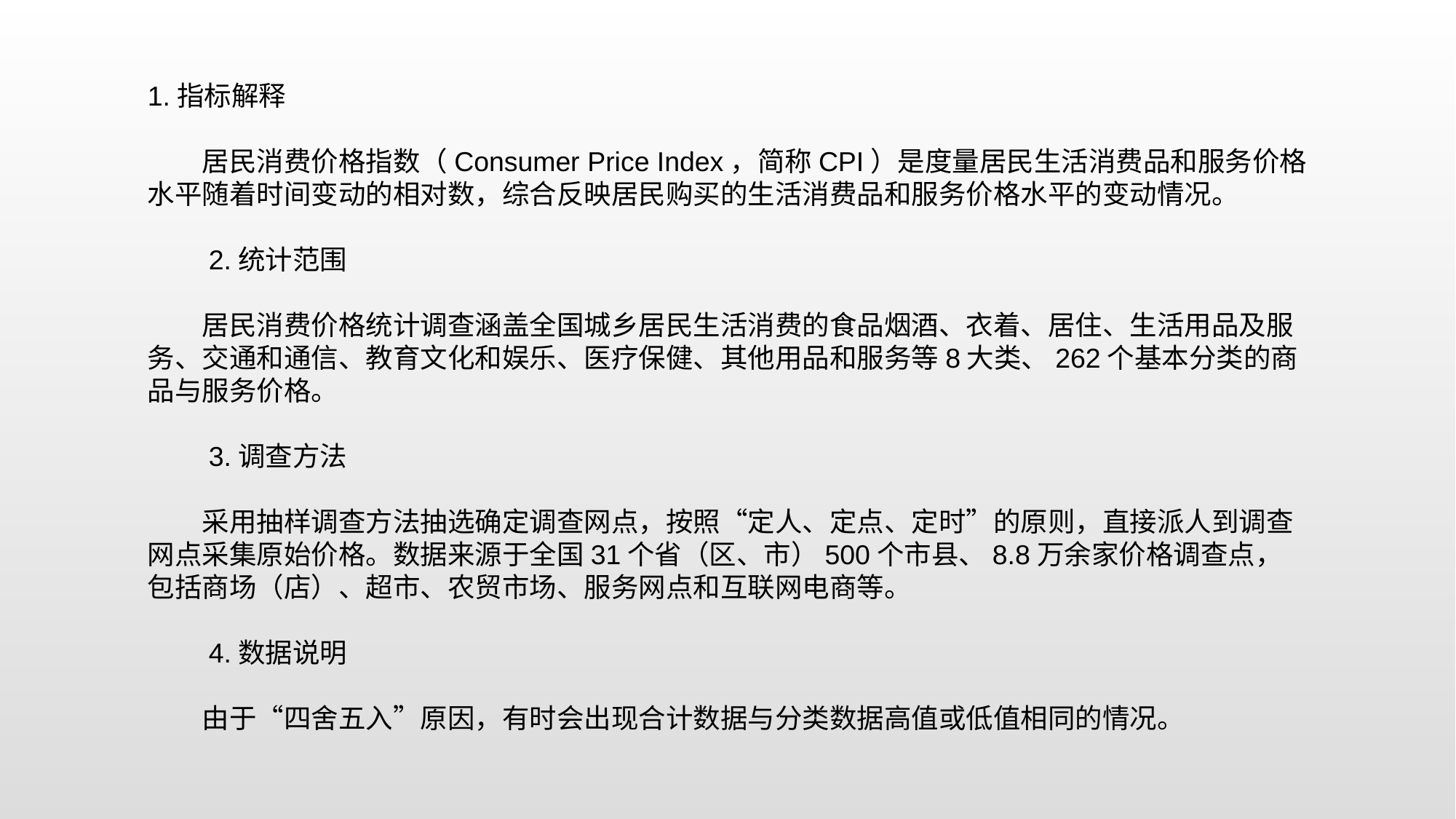

1.指标解释

　　居民消费价格指数（Consumer Price Index，简称CPI）是度量居民生活消费品和服务价格水平随着时间变动的相对数，综合反映居民购买的生活消费品和服务价格水平的变动情况。

　　2.统计范围

　　居民消费价格统计调查涵盖全国城乡居民生活消费的食品烟酒、衣着、居住、生活用品及服务、交通和通信、教育文化和娱乐、医疗保健、其他用品和服务等8大类、262个基本分类的商品与服务价格。

　　3.调查方法

　　采用抽样调查方法抽选确定调查网点，按照“定人、定点、定时”的原则，直接派人到调查网点采集原始价格。数据来源于全国31个省（区、市）500个市县、8.8万余家价格调查点，包括商场（店）、超市、农贸市场、服务网点和互联网电商等。

　　4.数据说明

　　由于“四舍五入”原因，有时会出现合计数据与分类数据高值或低值相同的情况。